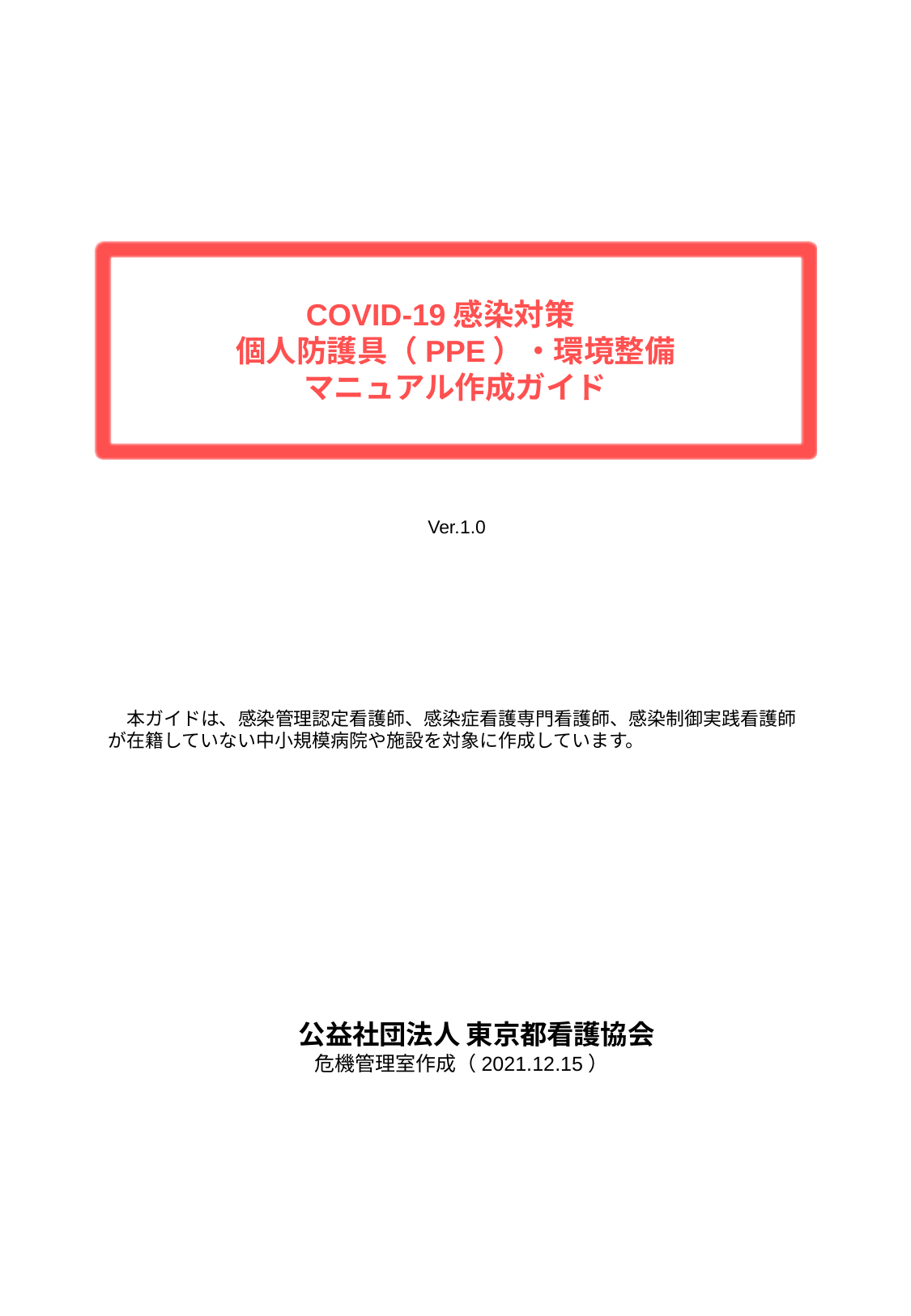

COVID-19感染対策
個人防護具（PPE）・環境整備
マニュアル作成ガイド
Ver.1.0
　本ガイドは、感染管理認定看護師、感染症看護専門看護師、感染制御実践看護師が在籍していない中小規模病院や施設を対象に作成しています。
　公益社団法人 東京都看護協会
危機管理室作成（2021.12.15）